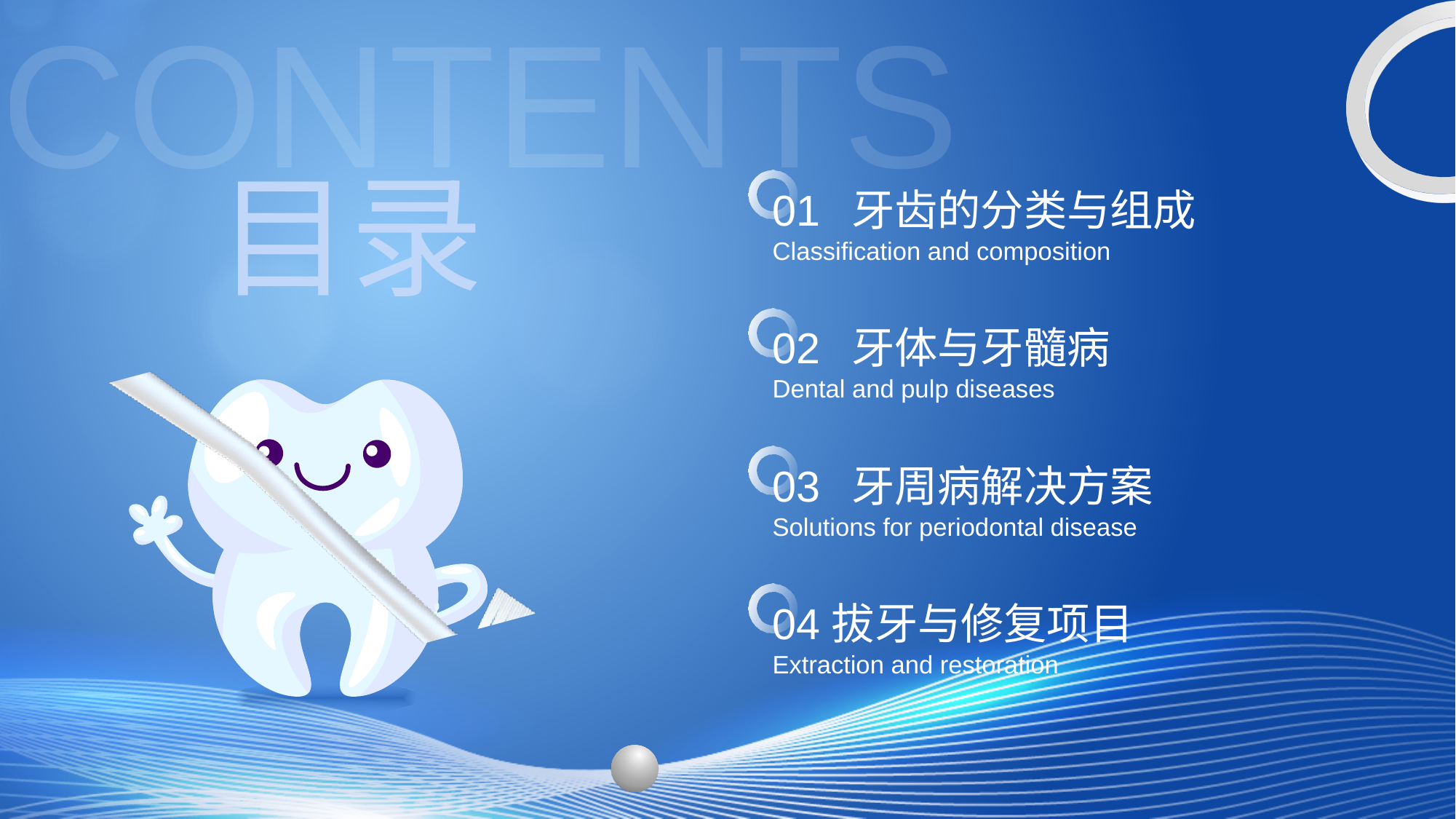

目录

01
 牙齿的分类与组成
Classification and composition

02
 牙体与牙髓病
Dental and pulp diseases

03
 牙周病解决方案
Solutions for periodontal disease

04
拔牙与修复项目
Extraction and restoration